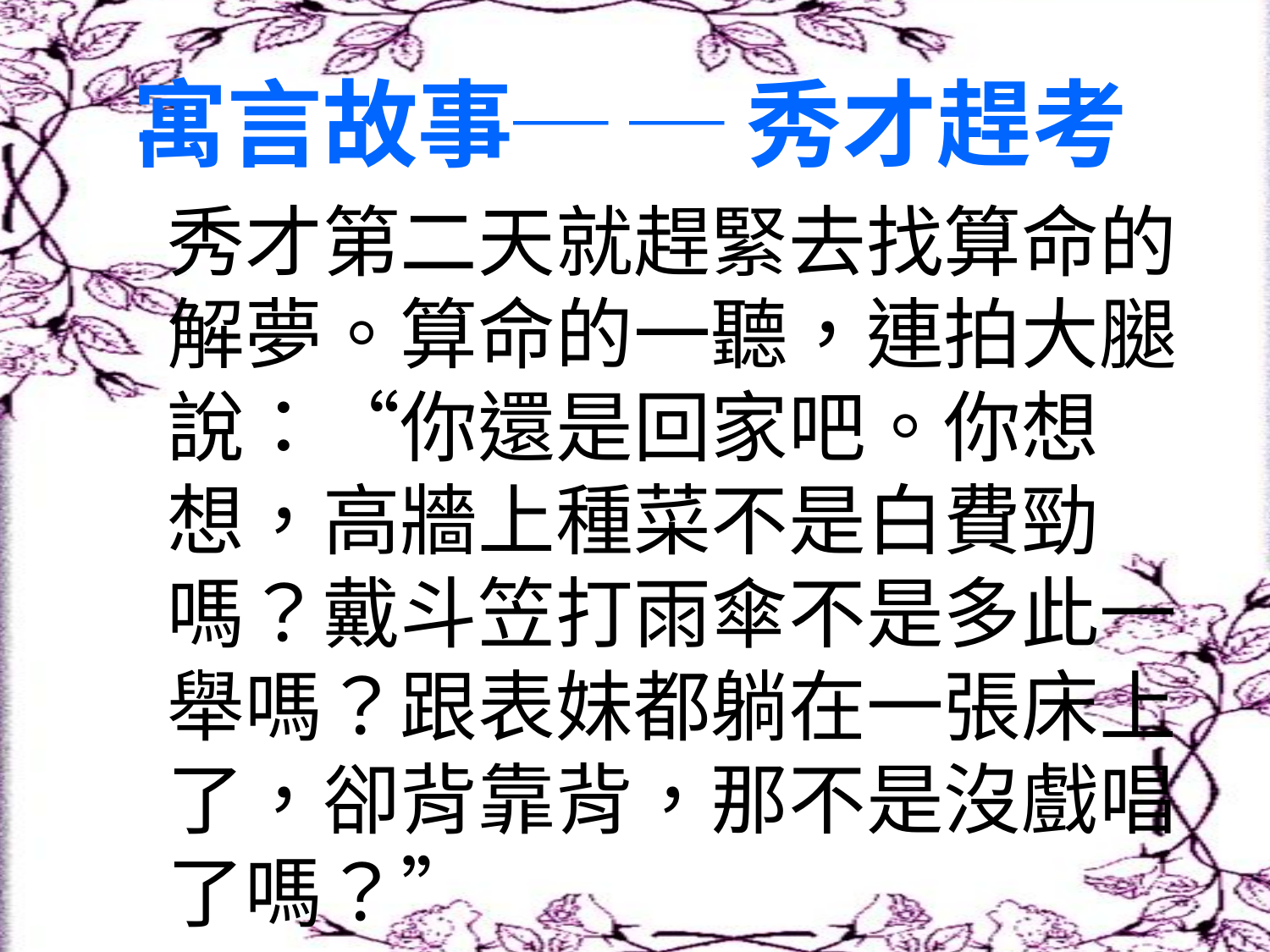

# 寓言故事─ ─ 秀才趕考
秀才第二天就趕緊去找算命的解夢。算命的一聽，連拍大腿說：“你還是回家吧。你想想，高牆上種菜不是白費勁嗎？戴斗笠打雨傘不是多此一舉嗎？跟表妹都躺在一張床上了，卻背靠背，那不是沒戲唱了嗎？”
。